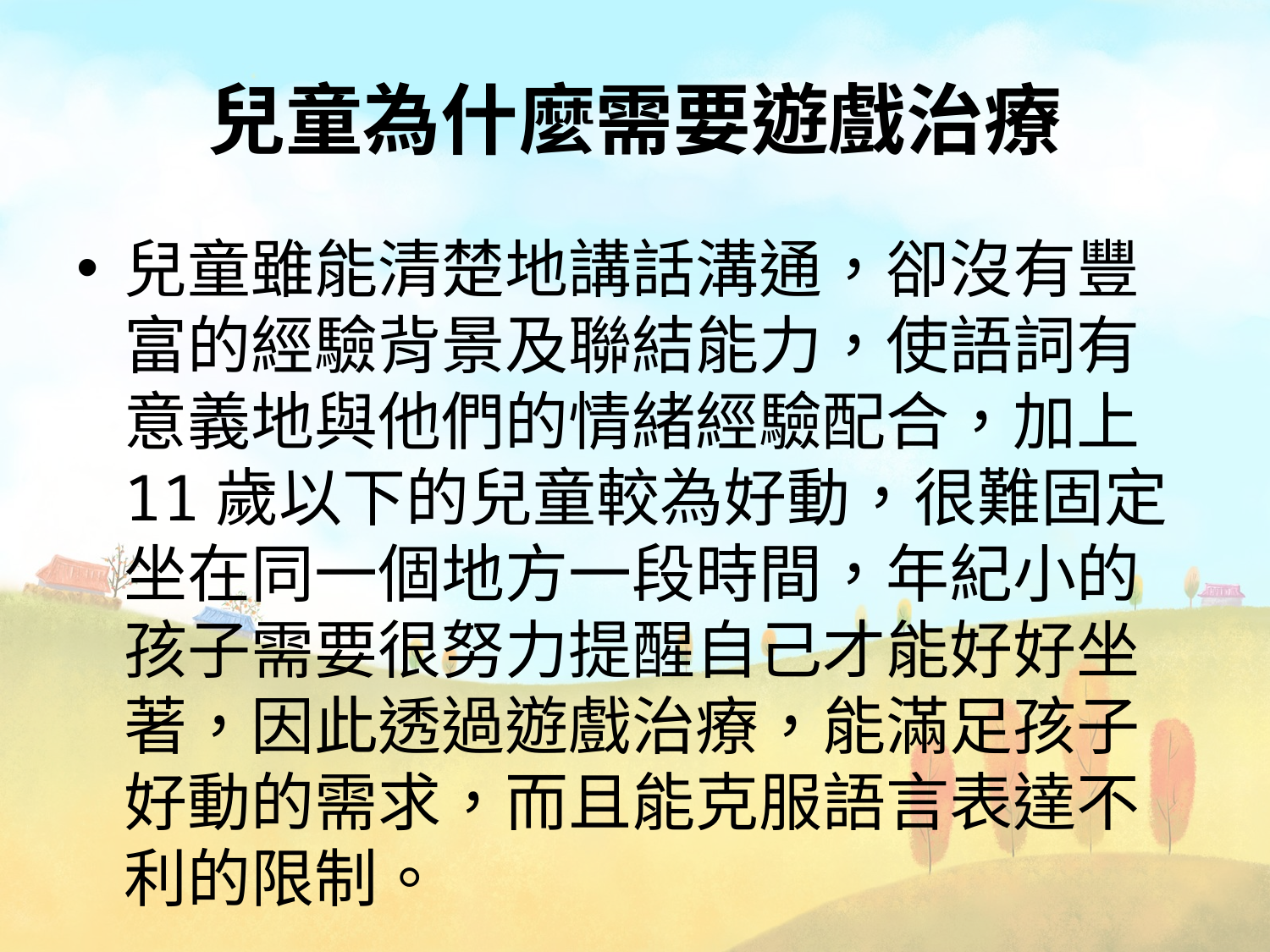

# 兒童為什麼需要遊戲治療
兒童雖能清楚地講話溝通，卻沒有豐富的經驗背景及聯結能力，使語詞有意義地與他們的情緒經驗配合，加上11歲以下的兒童較為好動，很難固定坐在同一個地方一段時間，年紀小的孩子需要很努力提醒自己才能好好坐著，因此透過遊戲治療，能滿足孩子好動的需求，而且能克服語言表達不利的限制。